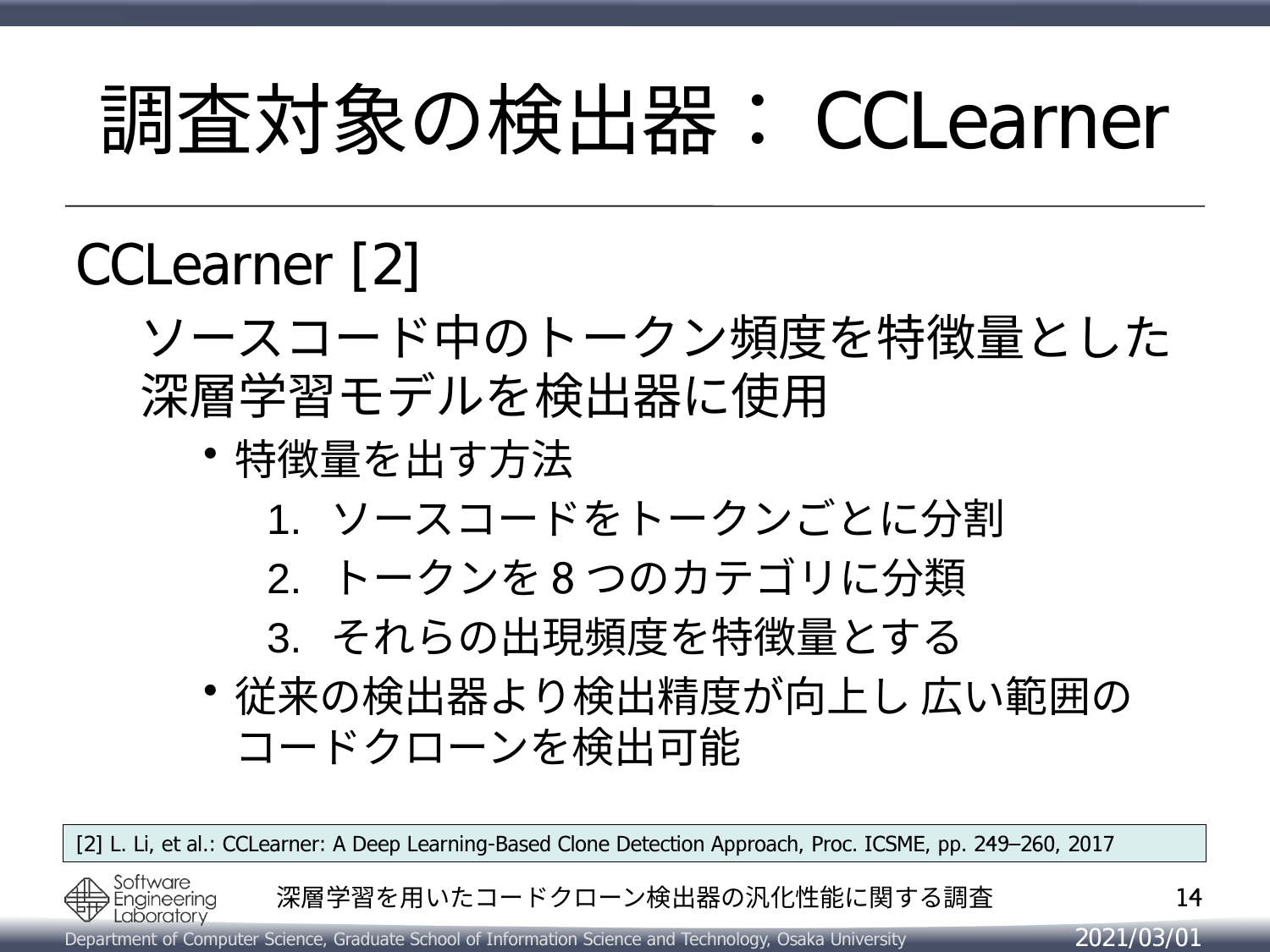

# 調査対象の検出器：CCLearner
CCLearner [2]
ソースコード中のトークン頻度を特徴量とした深層学習モデルを検出器に使用
特徴量を出す方法
ソースコードをトークンごとに分割
トークンを8つのカテゴリに分類
それらの出現頻度を特徴量とする
従来の検出器より検出精度が向上し 広い範囲のコードクローンを検出可能
[2] L. Li, et al.: CCLearner: A Deep Learning-Based Clone Detection Approach, Proc. ICSME, pp. 249–260, 2017
14
深層学習を用いたコードクローン検出器の汎化性能に関する調査
2021/03/01